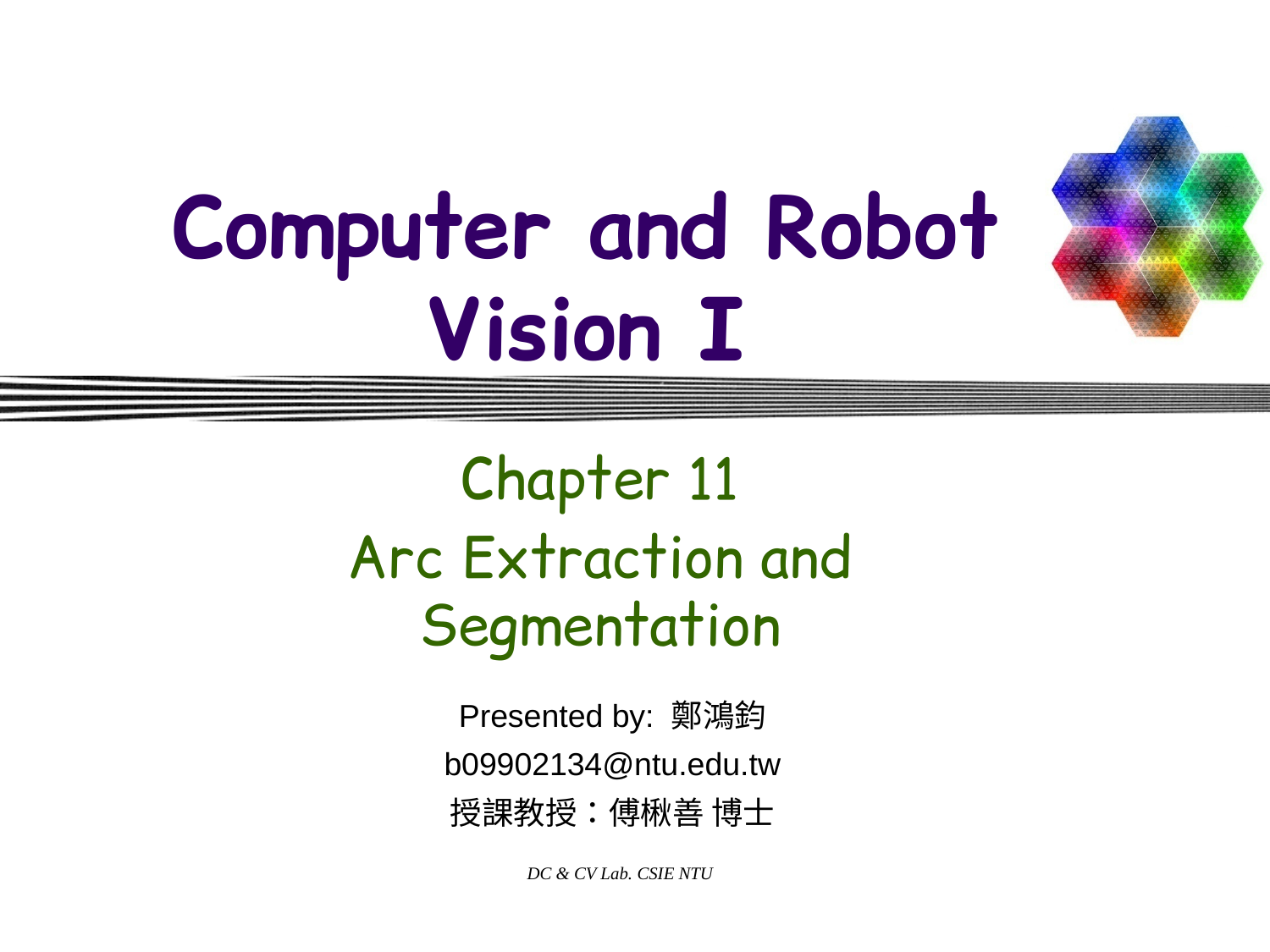

# Computer and Robot Vision I
Chapter 11
Arc Extraction and Segmentation

Presented by: 鄭鴻鈞
b09902134@ntu.edu.tw
授課教授：傅楸善 博士
DC & CV Lab. CSIE NTU